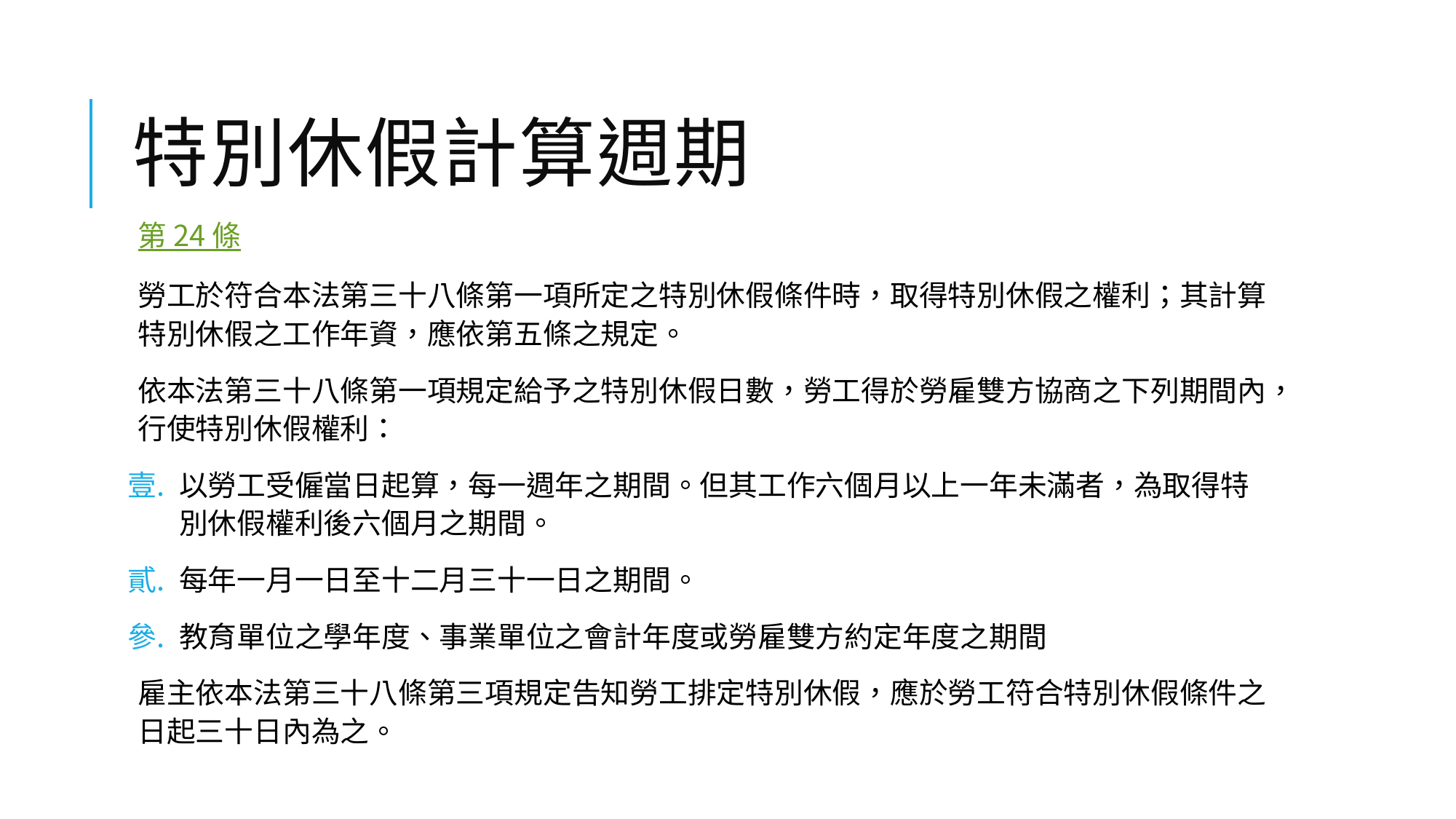

# 特別休假計算週期
第 24 條
勞工於符合本法第三十八條第一項所定之特別休假條件時，取得特別休假之權利；其計算特別休假之工作年資，應依第五條之規定。
依本法第三十八條第一項規定給予之特別休假日數，勞工得於勞雇雙方協商之下列期間內，行使特別休假權利：
以勞工受僱當日起算，每一週年之期間。但其工作六個月以上一年未滿者，為取得特別休假權利後六個月之期間。
每年一月一日至十二月三十一日之期間。
教育單位之學年度、事業單位之會計年度或勞雇雙方約定年度之期間
雇主依本法第三十八條第三項規定告知勞工排定特別休假，應於勞工符合特別休假條件之日起三十日內為之。